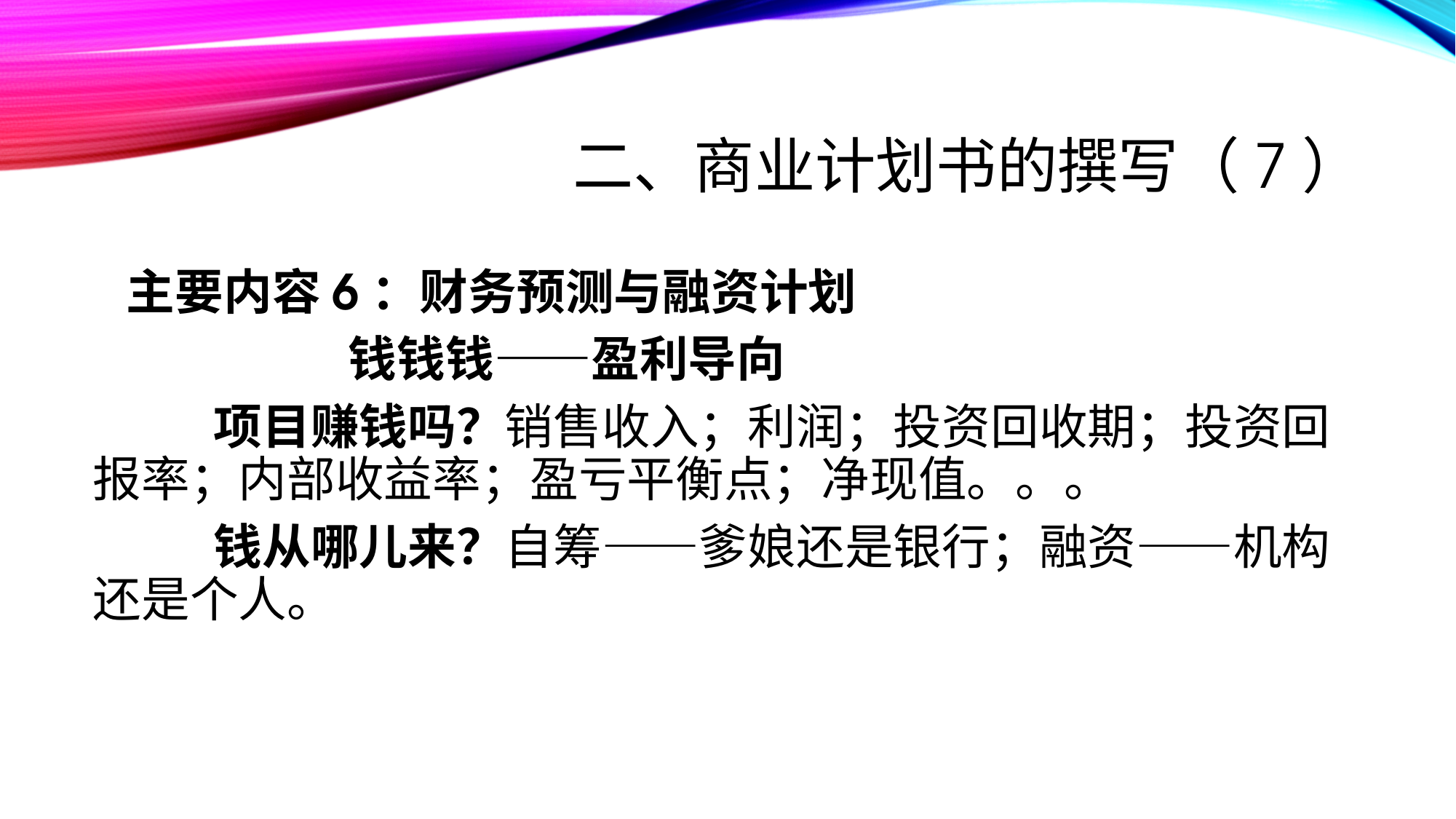

# 二、商业计划书的撰写（7）
  主要内容6：财务预测与融资计划
                      钱钱钱——盈利导向
          项目赚钱吗？销售收入；利润；投资回收期；投资回报率；内部收益率；盈亏平衡点；净现值。。。
          钱从哪儿来？自筹——爹娘还是银行；融资——机构还是个人。